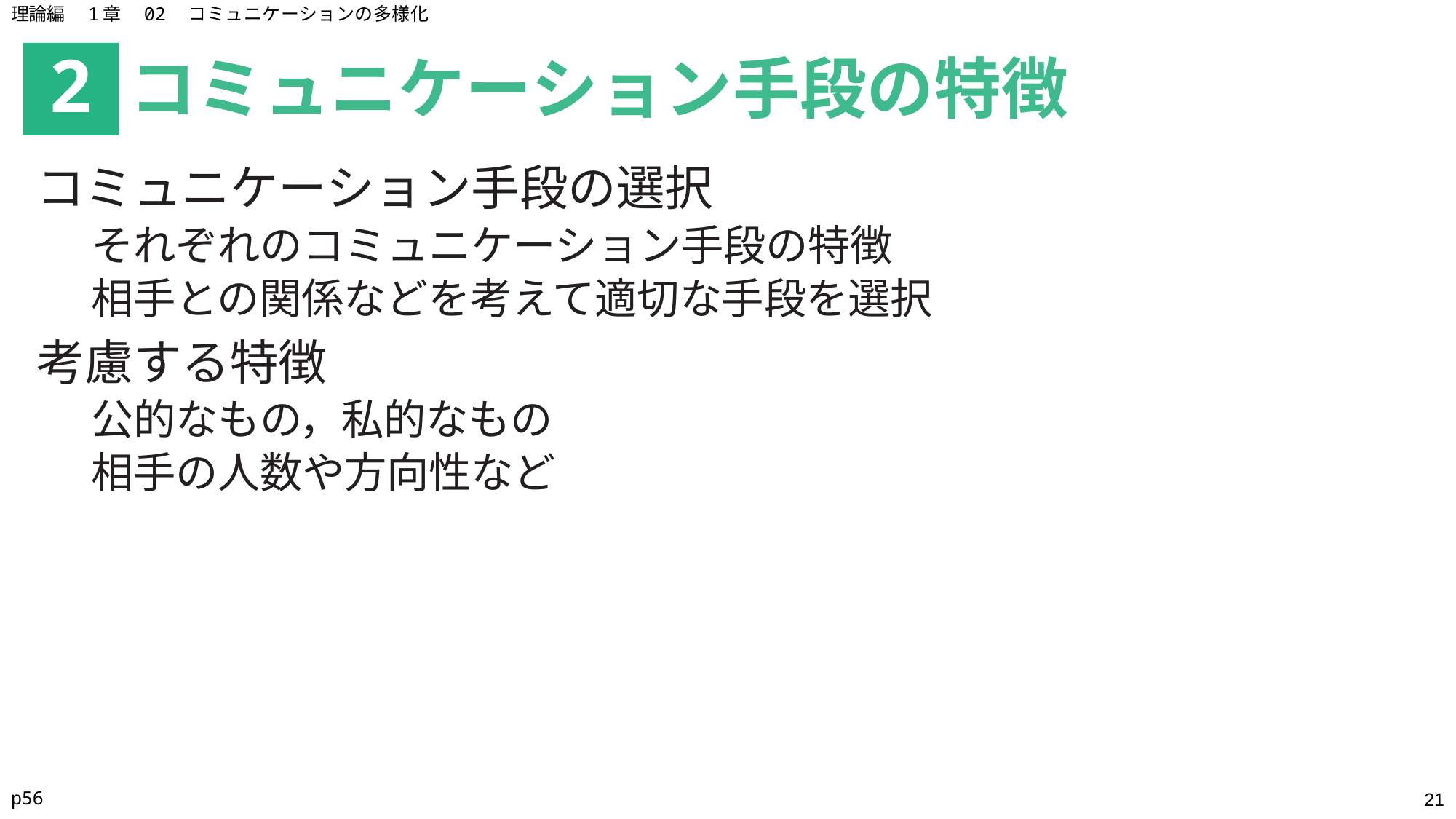

理論編　1章　02　コミュニケーションの多様化
コミュニケーション手段の特徴
2
コミュニケーション手段の選択
それぞれのコミュニケーション手段の特徴
相手との関係などを考えて適切な手段を選択
考慮する特徴
公的なもの，私的なもの
相手の人数や方向性など
p56
21